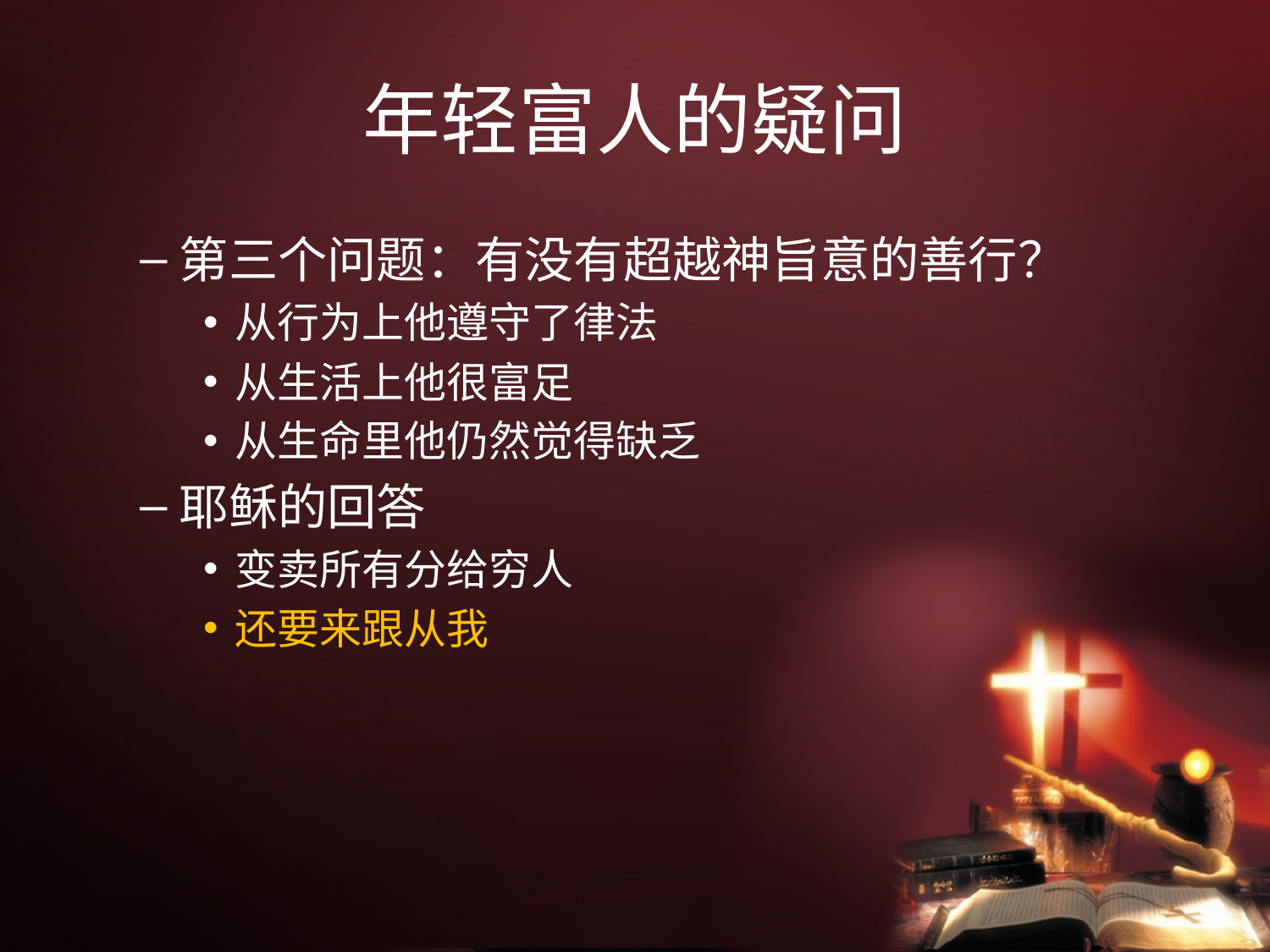

# 年轻富人的疑问
第三个问题：有没有超越神旨意的善行？
从行为上他遵守了律法
从生活上他很富足
从生命里他仍然觉得缺乏
耶稣的回答
变卖所有分给穷人
还要来跟从我